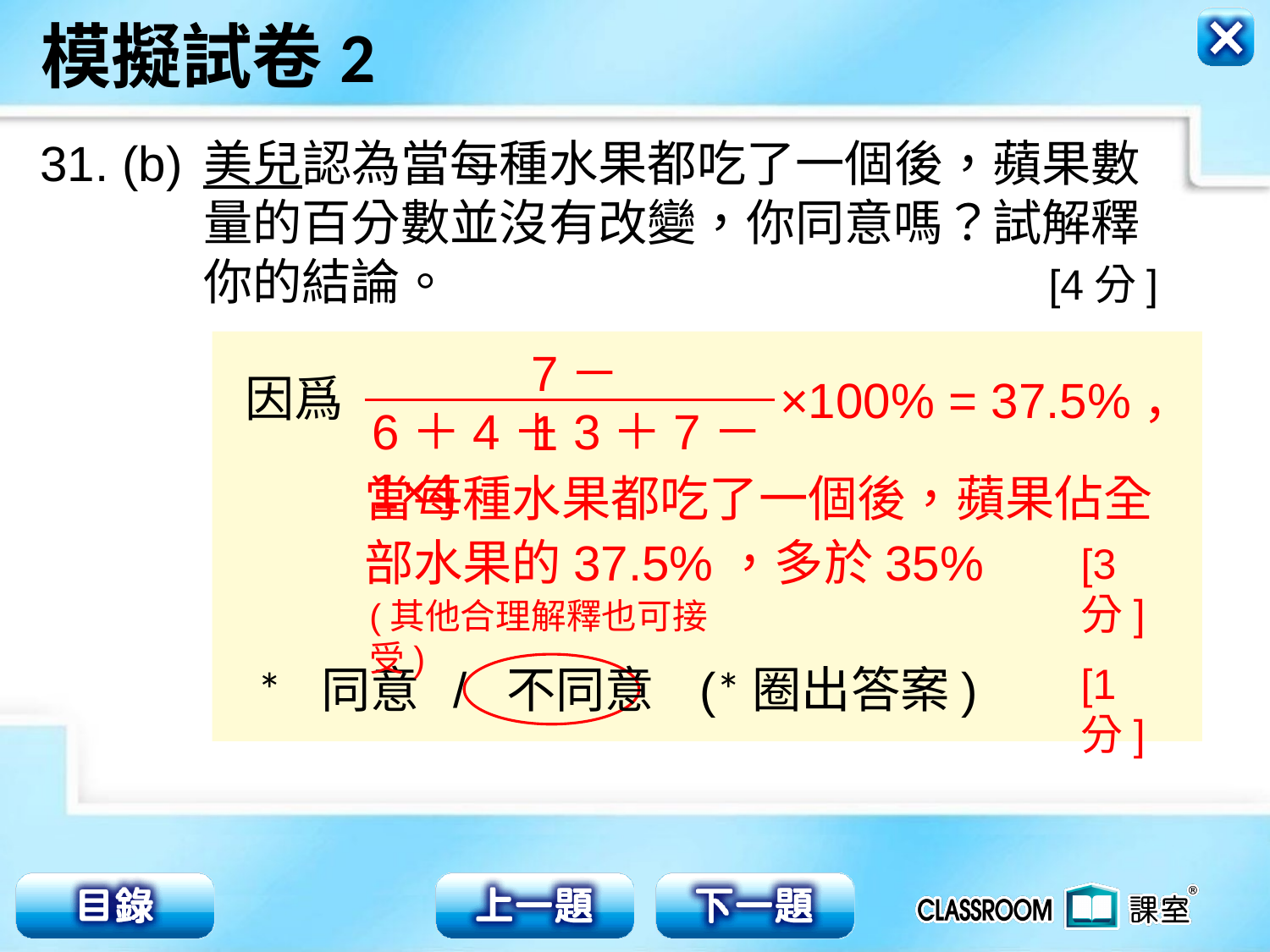

31. (b)
美兒認為當每種水果都吃了一個後，蘋果數
量的百分數並沒有改變，你同意嗎？試解釋
你的結論。　　　　　　　　　　 　   [4分]

7－1
×100% = 37.5%，
6＋4＋3＋7－1×4
因爲
當每種水果都吃了一個後，蘋果佔全
部水果的37.5%，多於35%
[3分]
(其他合理解釋也可接受)
[1分]
*  同意  /  不同意   (*圈出答案)